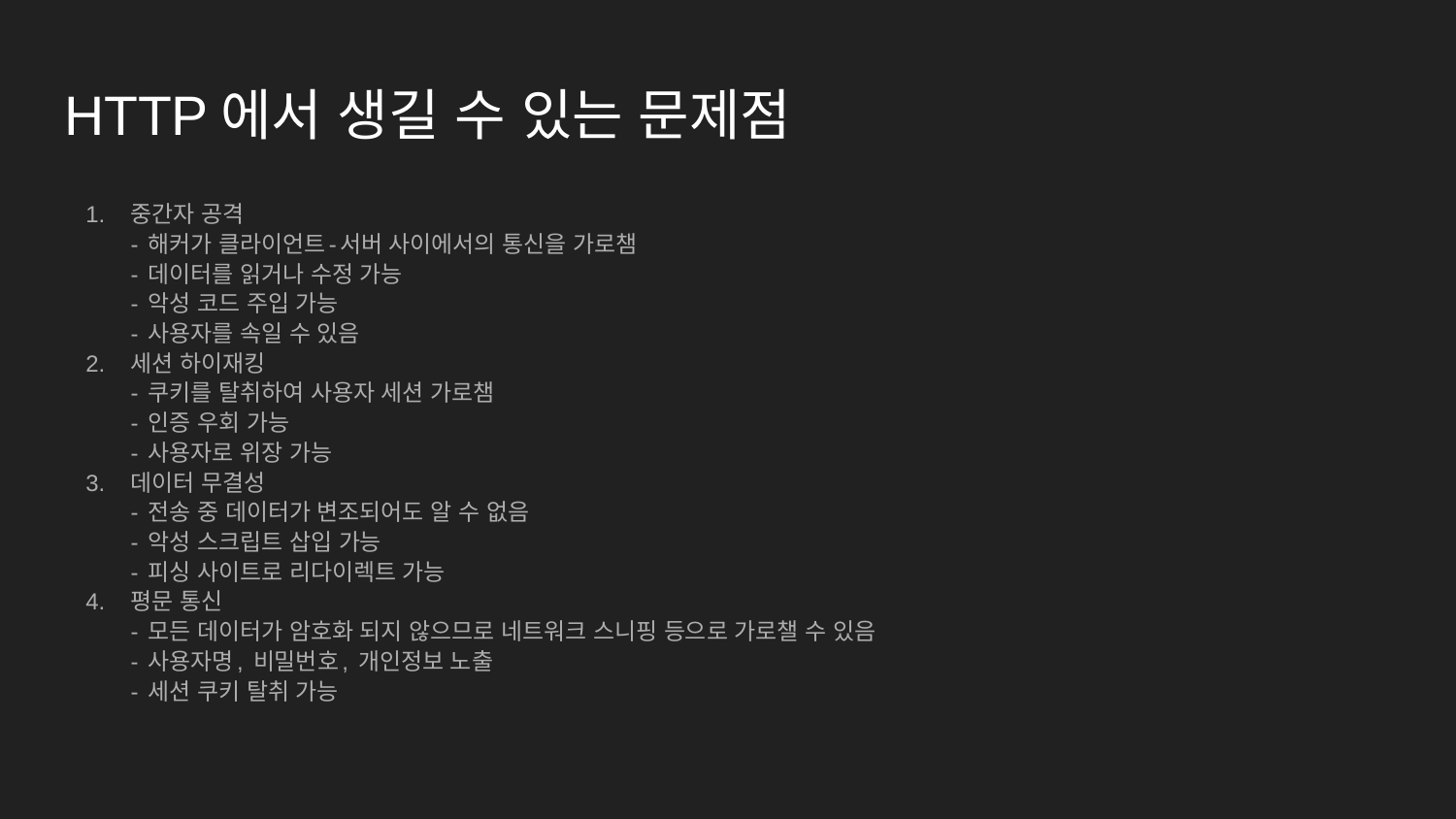

# HTTP에서 생길 수 있는 문제점
중간자 공격
- 해커가 클라이언트-서버 사이에서의 통신을 가로챔
- 데이터를 읽거나 수정 가능
- 악성 코드 주입 가능
- 사용자를 속일 수 있음
세션 하이재킹
- 쿠키를 탈취하여 사용자 세션 가로챔
- 인증 우회 가능
- 사용자로 위장 가능
데이터 무결성
- 전송 중 데이터가 변조되어도 알 수 없음
- 악성 스크립트 삽입 가능
- 피싱 사이트로 리다이렉트 가능
평문 통신
- 모든 데이터가 암호화 되지 않으므로 네트워크 스니핑 등으로 가로챌 수 있음
- 사용자명, 비밀번호, 개인정보 노출
- 세션 쿠키 탈취 가능